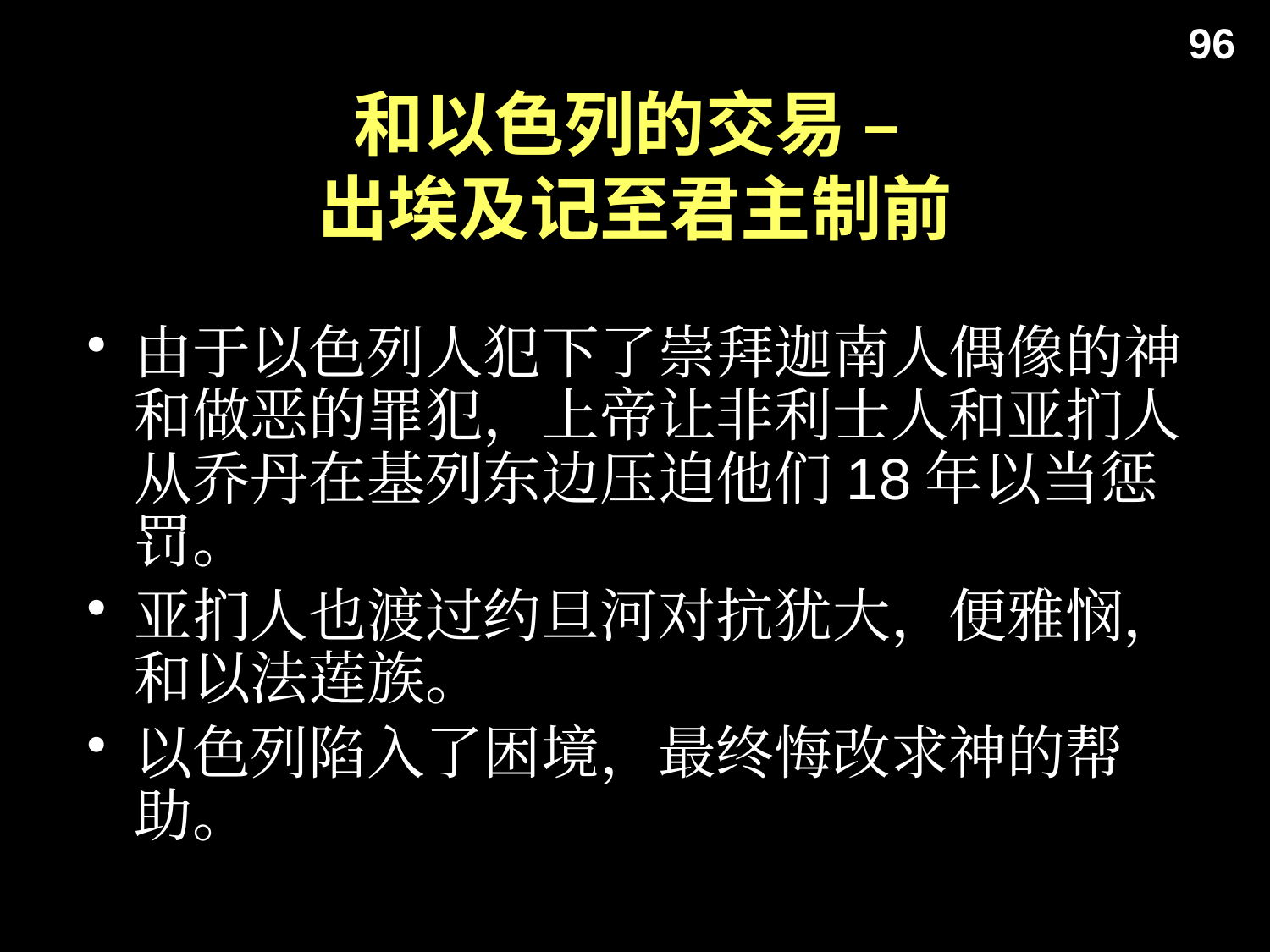

96
# 和以色列的交易 – 出埃及记至君主制前
由于以色列人犯下了崇拜迦南人偶像的神和做恶的罪犯，上帝让非利士人和亚扪人从乔丹在基列东边压迫他们18年以当惩罚。
亚扪人也渡过约旦河对抗犹大，便雅悯，和以法莲族。
以色列陷入了困境，最终悔改求神的帮助。